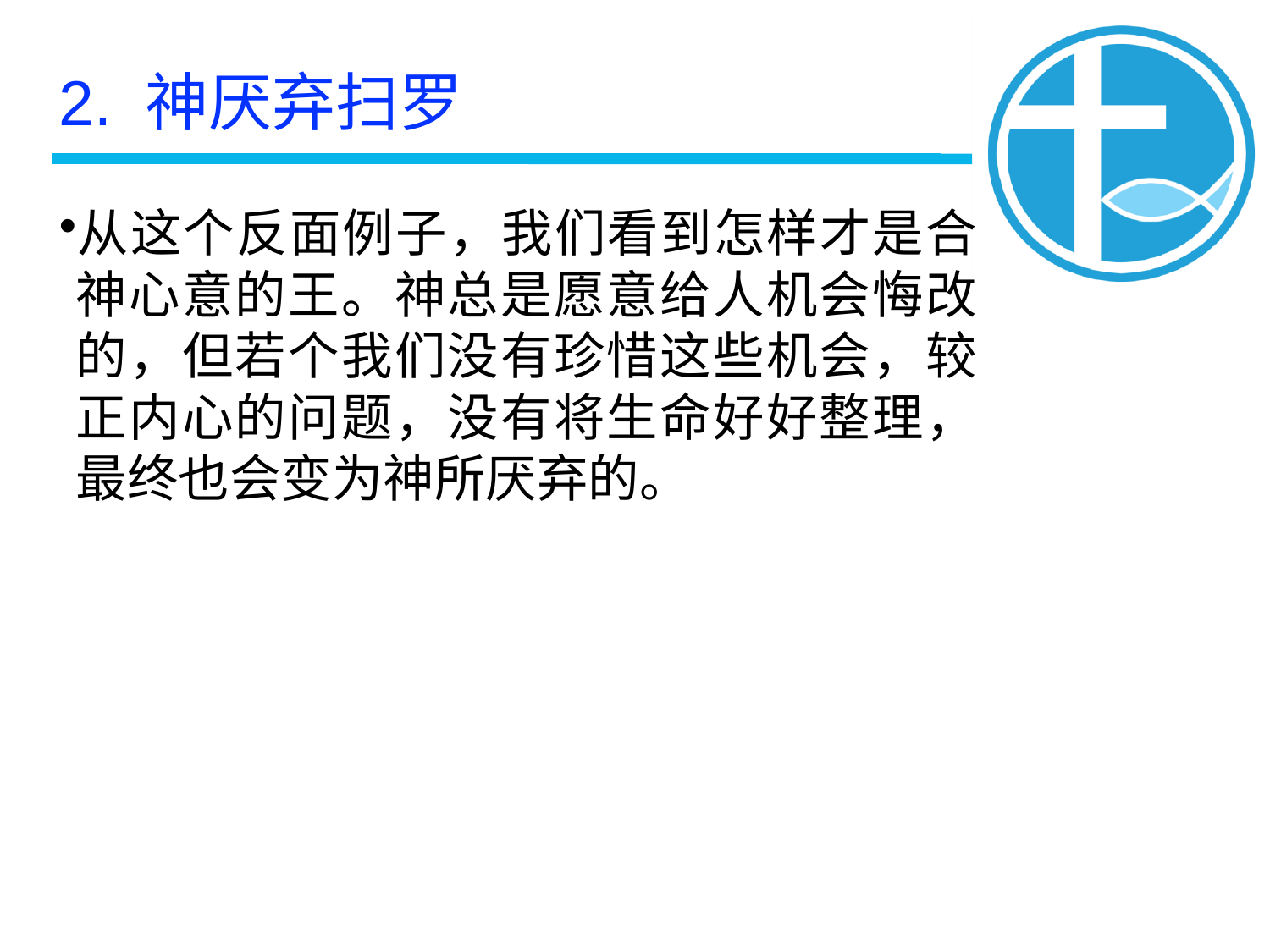

2. 神厌弃扫罗
从这个反面例子，我们看到怎样才是合神心意的王。神总是愿意给人机会悔改的，但若个我们没有珍惜这些机会，较正内心的问题，没有将生命好好整理，最终也会变为神所厌弃的。